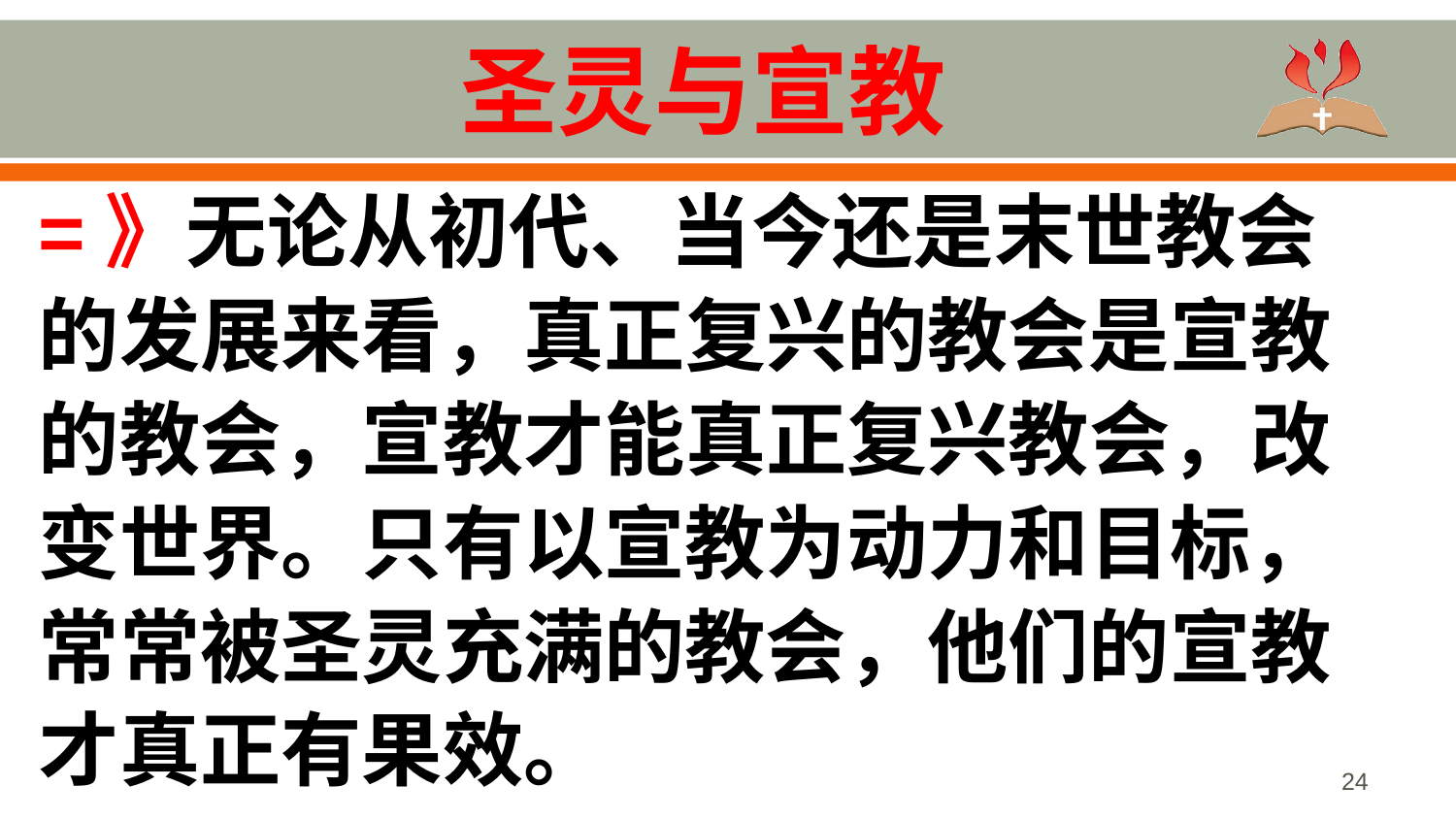

# 圣灵与宣教
=》无论从初代、当今还是末世教会的发展来看，真正复兴的教会是宣教的教会，宣教才能真正复兴教会，改变世界。只有以宣教为动力和目标，常常被圣灵充满的教会，他们的宣教才真正有果效。
24